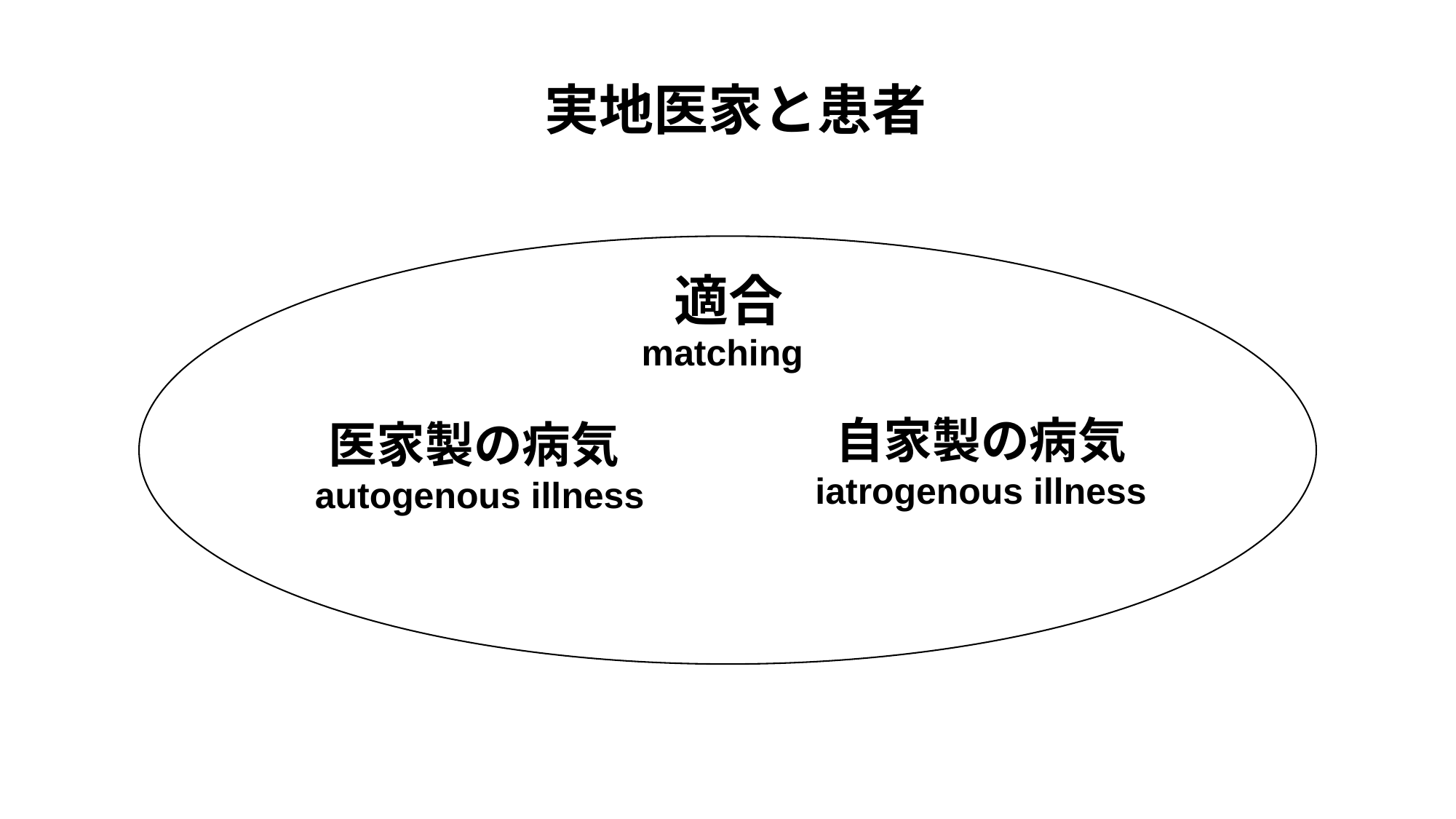

実地医家と患者

適合
matching
自家製の病気
iatrogenous illness

医家製の病気autogenous illness